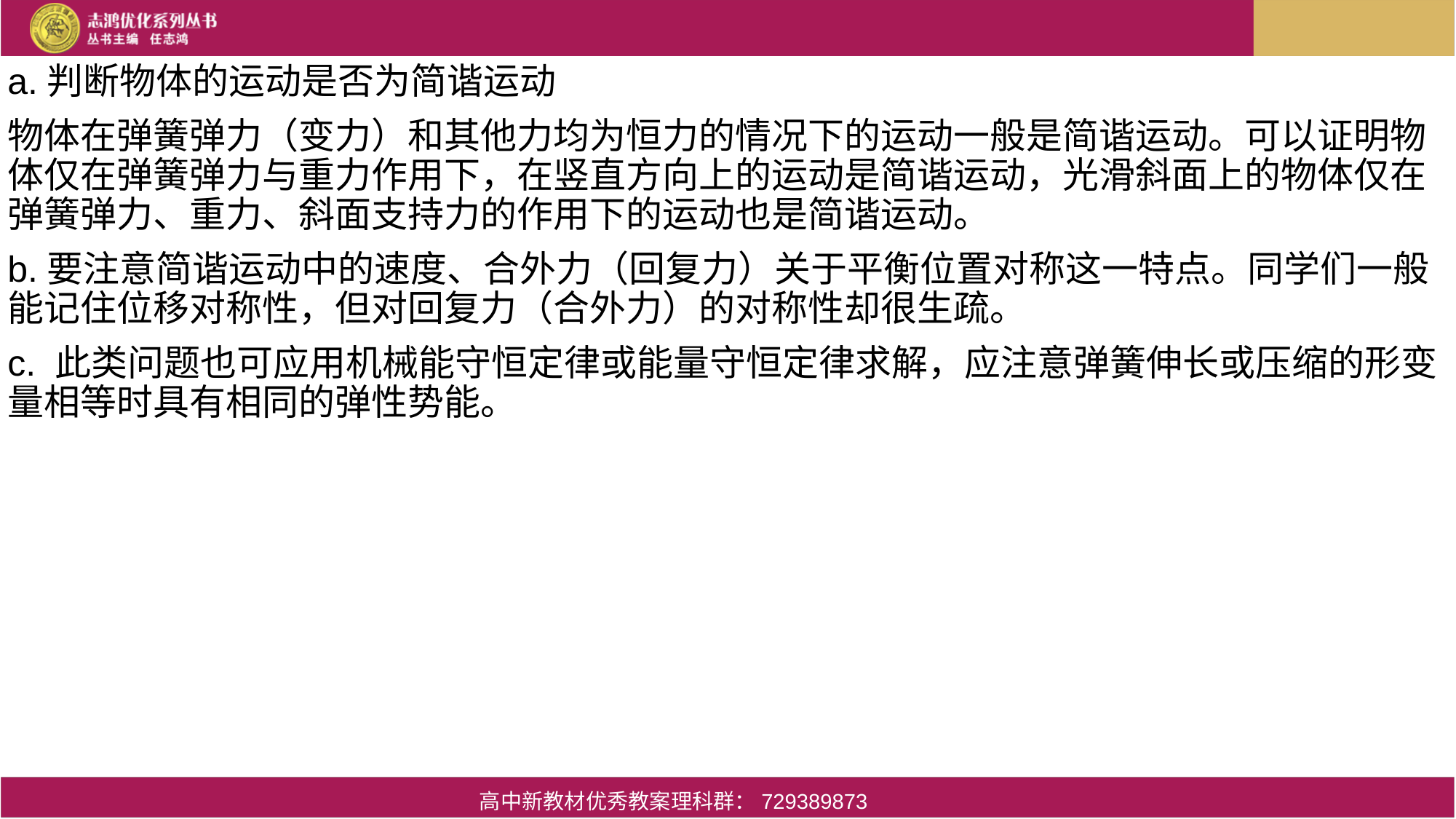

a.判断物体的运动是否为简谐运动
物体在弹簧弹力（变力）和其他力均为恒力的情况下的运动一般是简谐运动。可以证明物体仅在弹簧弹力与重力作用下，在竖直方向上的运动是简谐运动，光滑斜面上的物体仅在弹簧弹力、重力、斜面支持力的作用下的运动也是简谐运动。
b.要注意简谐运动中的速度、合外力（回复力）关于平衡位置对称这一特点。同学们一般能记住位移对称性，但对回复力（合外力）的对称性却很生疏。
c. 此类问题也可应用机械能守恒定律或能量守恒定律求解，应注意弹簧伸长或压缩的形变量相等时具有相同的弹性势能。